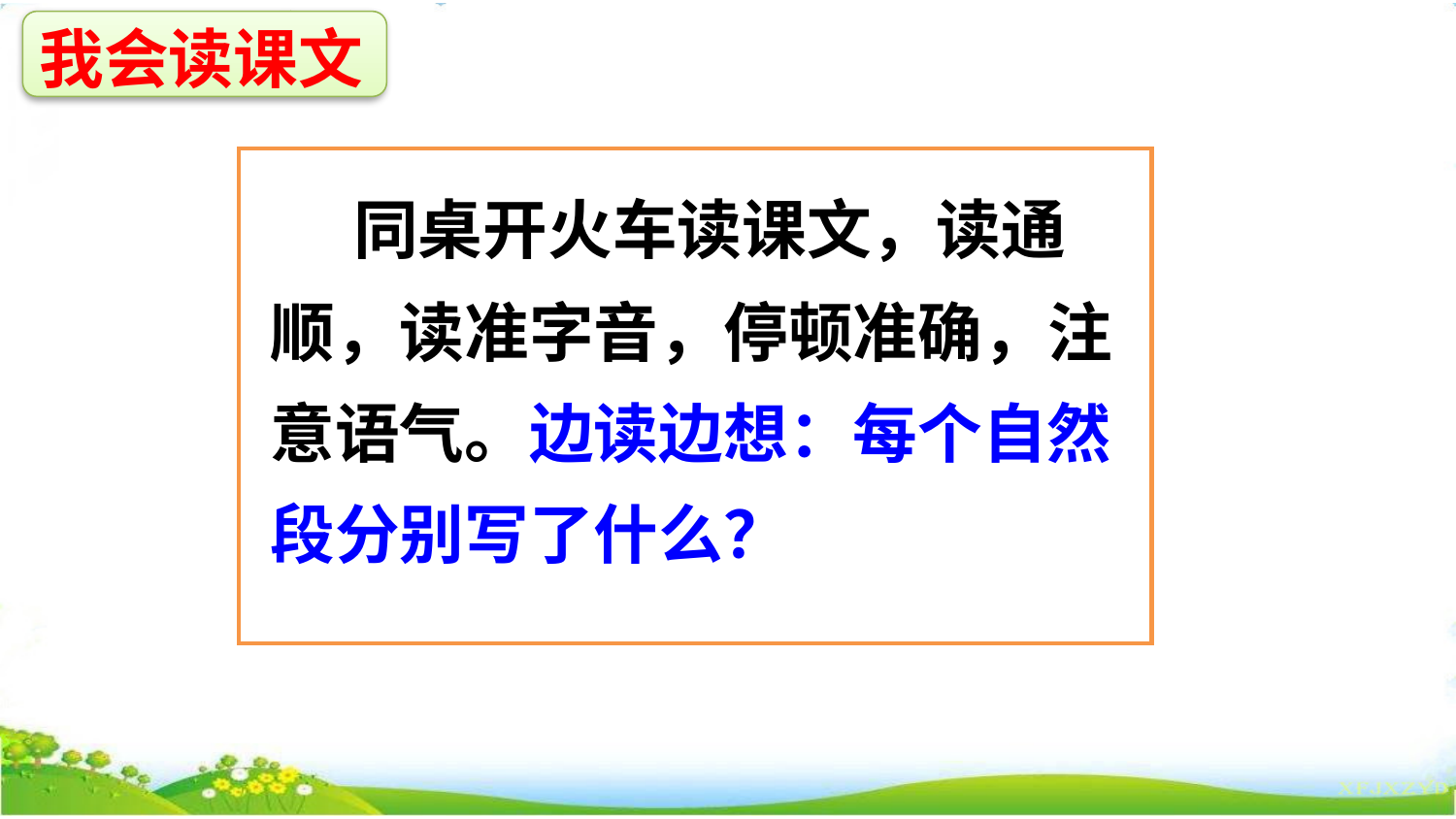

我会读课文

    同桌开火车读课文，读通顺，读准字音，停顿准确，注意语气。边读边想：每个自然段分别写了什么？